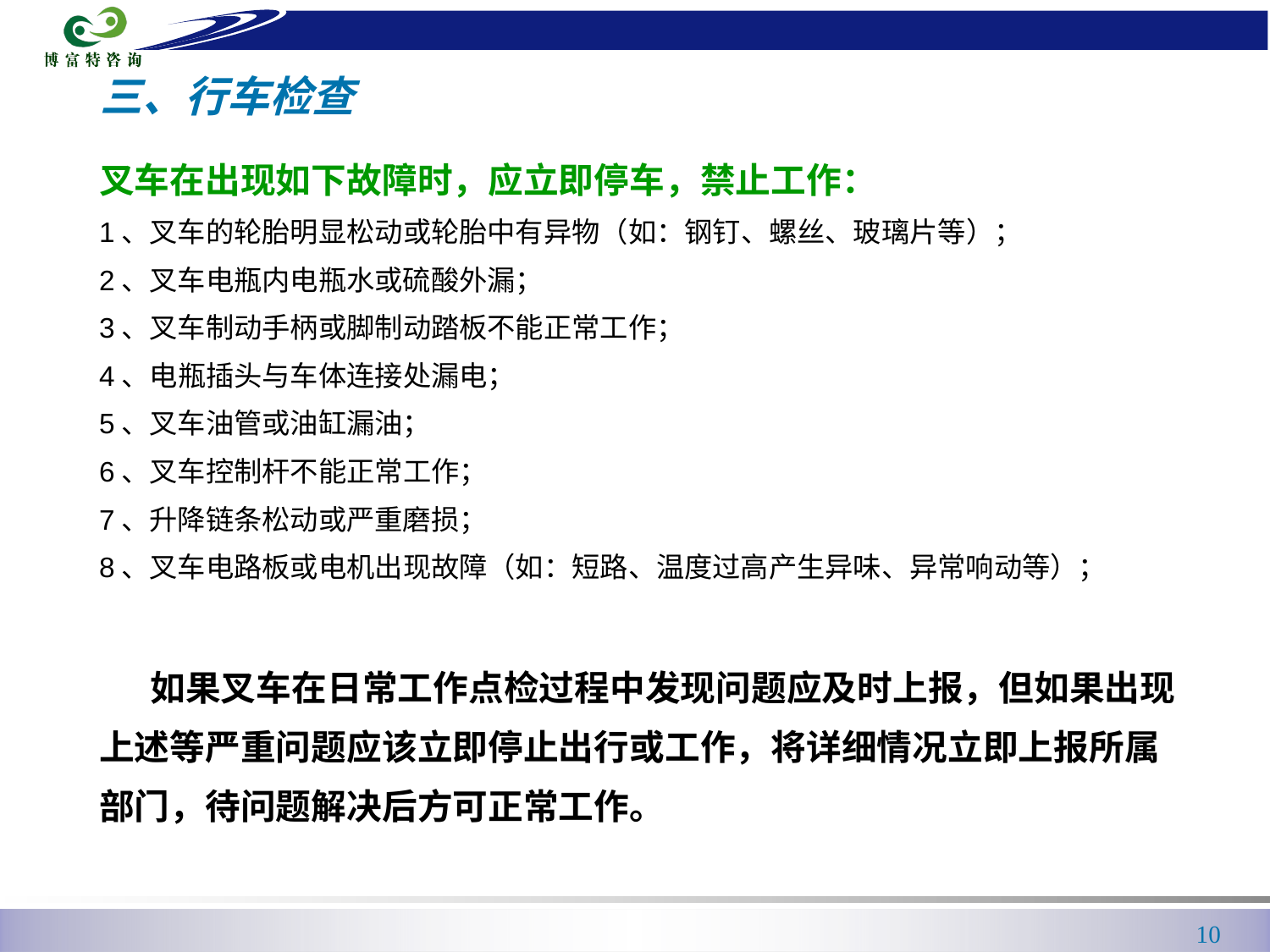

三、行车检查
叉车在出现如下故障时，应立即停车，禁止工作：
1、叉车的轮胎明显松动或轮胎中有异物（如：钢钉、螺丝、玻璃片等）；
2、叉车电瓶内电瓶水或硫酸外漏；
3、叉车制动手柄或脚制动踏板不能正常工作；
4、电瓶插头与车体连接处漏电；
5、叉车油管或油缸漏油；
6、叉车控制杆不能正常工作；
7、升降链条松动或严重磨损；
8、叉车电路板或电机出现故障（如：短路、温度过高产生异味、异常响动等）；

       如果叉车在日常工作点检过程中发现问题应及时上报，但如果出现上述等严重问题应该立即停止出行或工作，将详细情况立即上报所属部门，待问题解决后方可正常工作。

10